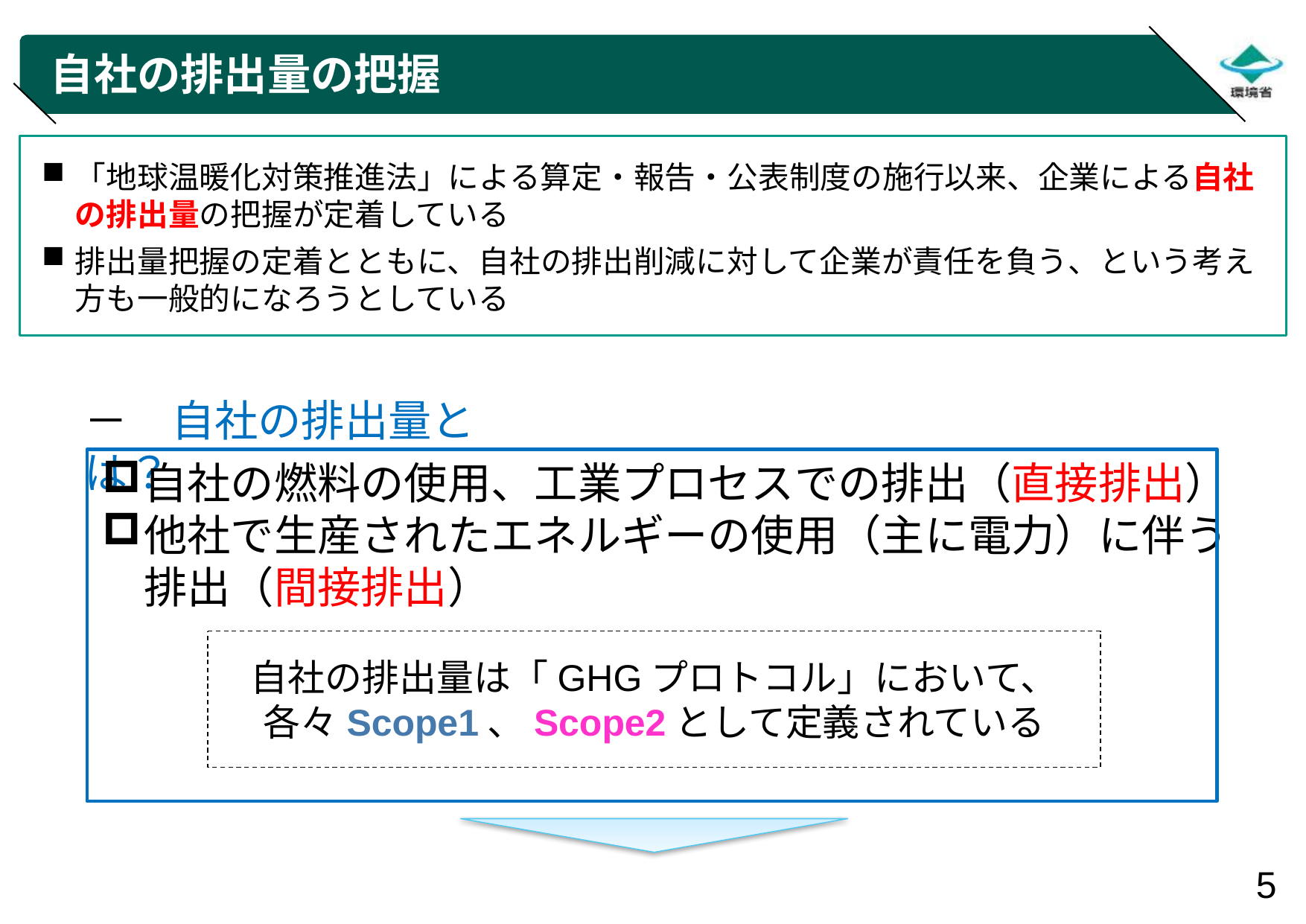

# 自社の排出量の把握
「地球温暖化対策推進法」による算定・報告・公表制度の施行以来、企業による自社の排出量の把握が定着している
排出量把握の定着とともに、自社の排出削減に対して企業が責任を負う、という考え方も一般的になろうとしている
－　自社の排出量とは？

自社の燃料の使用、工業プロセスでの排出（直接排出）
他社で生産されたエネルギーの使用（主に電力）に伴う排出（間接排出）
自社の排出量は「GHGプロトコル」において、
各々Scope1、Scope2として定義されている